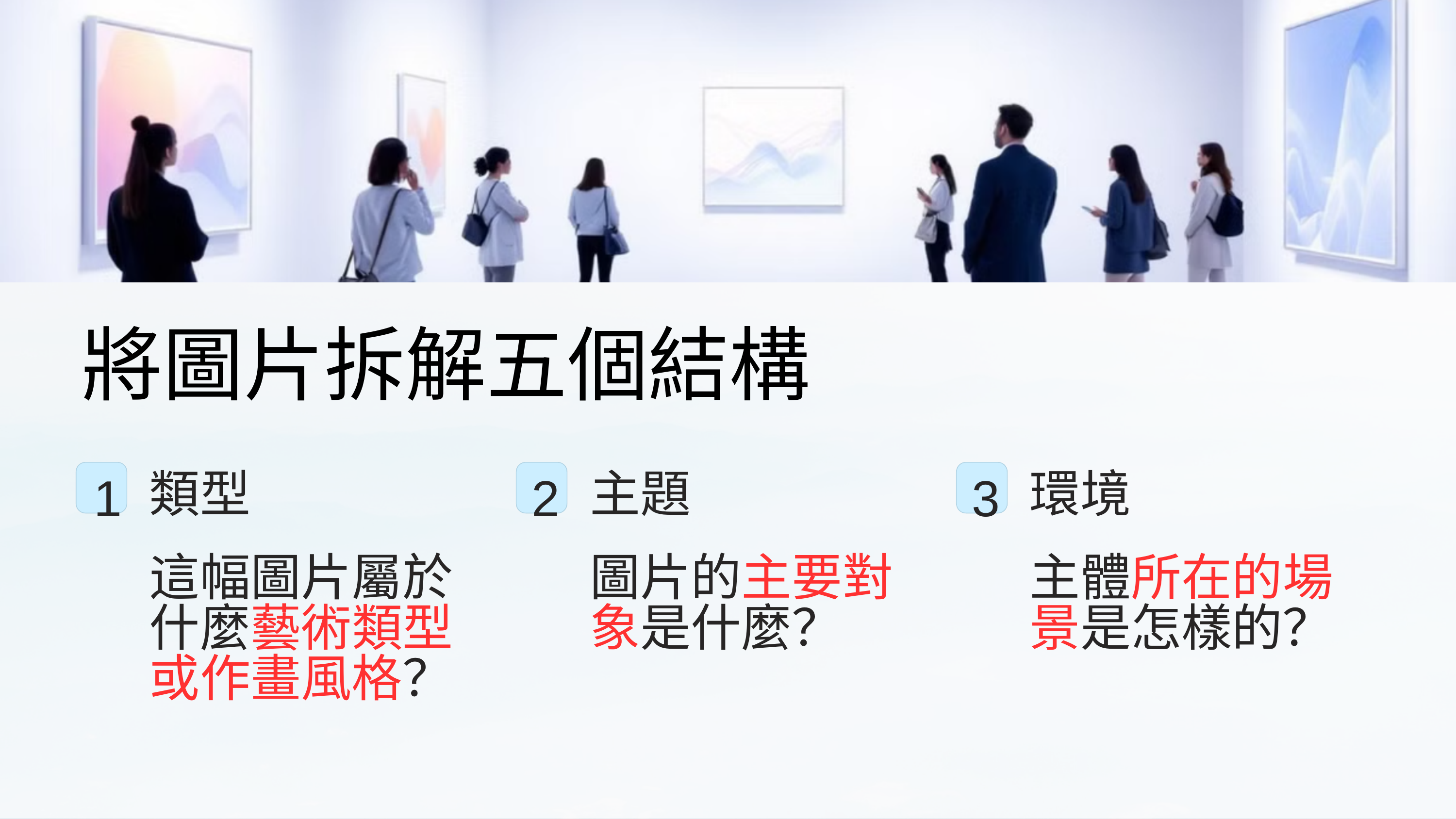

將圖片拆解五個結構
類型
主題
環境

1
2
3
這幅圖片屬於什麼藝術類型或作畫風格？
圖片的主要對象是什麼？
主體所在的場景是怎樣的？